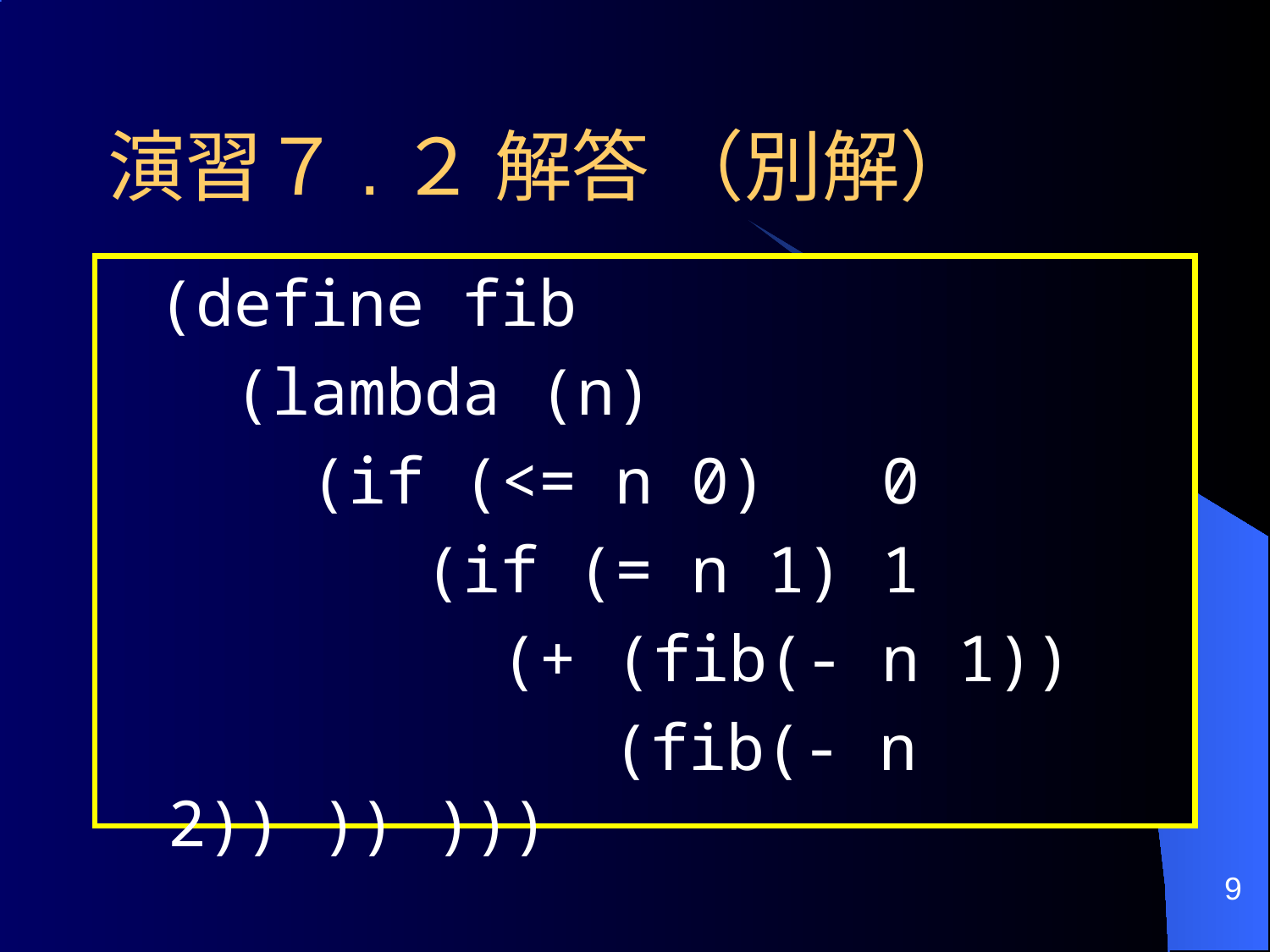

# 演習７.２ 解答 （別解）
 (define fib
   (lambda (n)
     (if (<= n 0)   0
        (if (= n 1) 1
          (+ (fib(- n 1))
			     (fib(- n 2)) )) )))
9